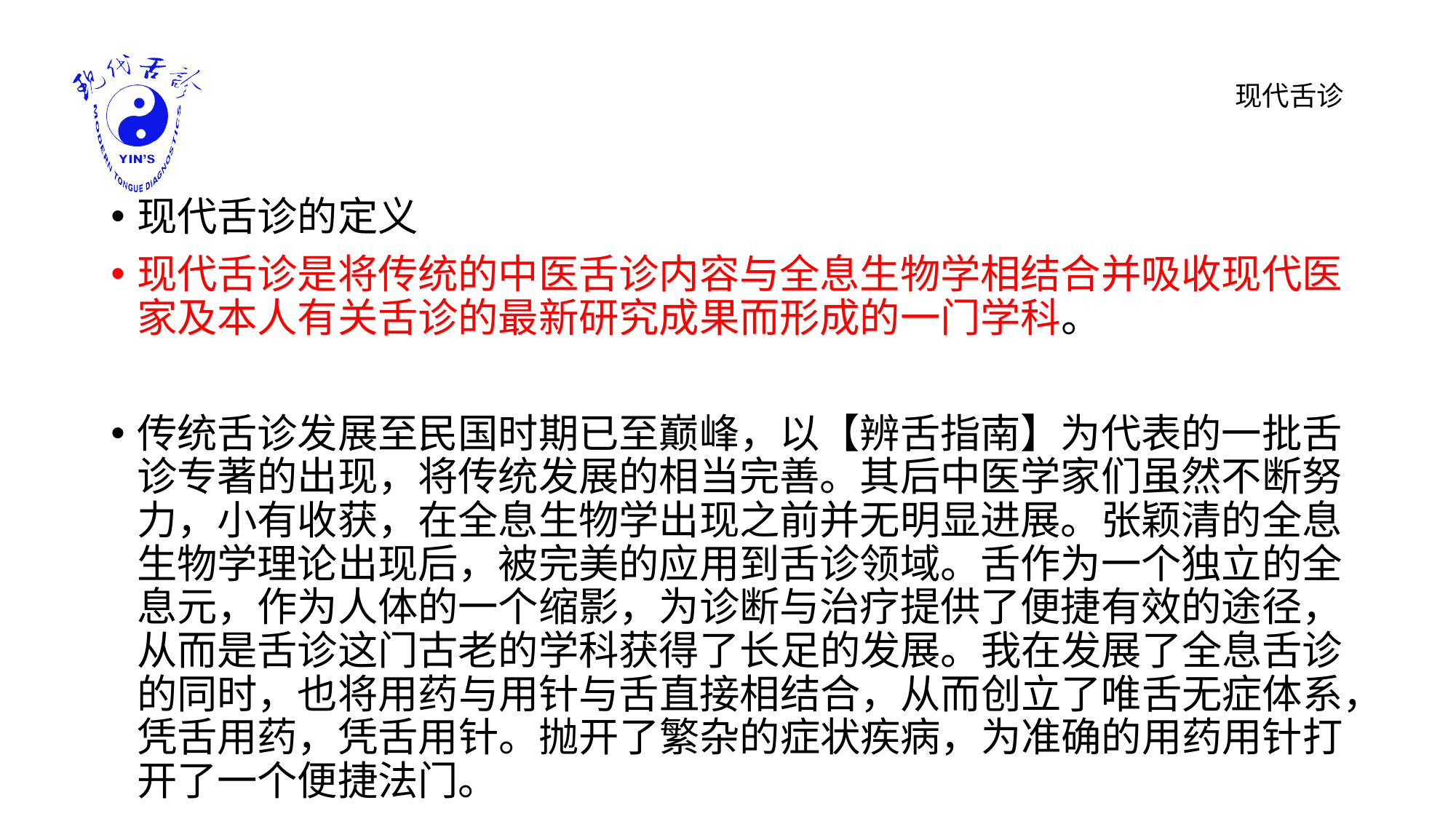

现代舌诊的定义
现代舌诊是将传统的中医舌诊内容与全息生物学相结合并吸收现代医家及本人有关舌诊的最新研究成果而形成的一门学科。

传统舌诊发展至民国时期已至巅峰，以【辨舌指南】为代表的一批舌诊专著的出现，将传统发展的相当完善。其后中医学家们虽然不断努力，小有收获，在全息生物学出现之前并无明显进展。张颖清的全息生物学理论出现后，被完美的应用到舌诊领域。舌作为一个独立的全息元，作为人体的一个缩影，为诊断与治疗提供了便捷有效的途径，从而是舌诊这门古老的学科获得了长足的发展。我在发展了全息舌诊的同时，也将用药与用针与舌直接相结合，从而创立了唯舌无症体系，凭舌用药，凭舌用针。抛开了繁杂的症状疾病，为准确的用药用针打开了一个便捷法门。